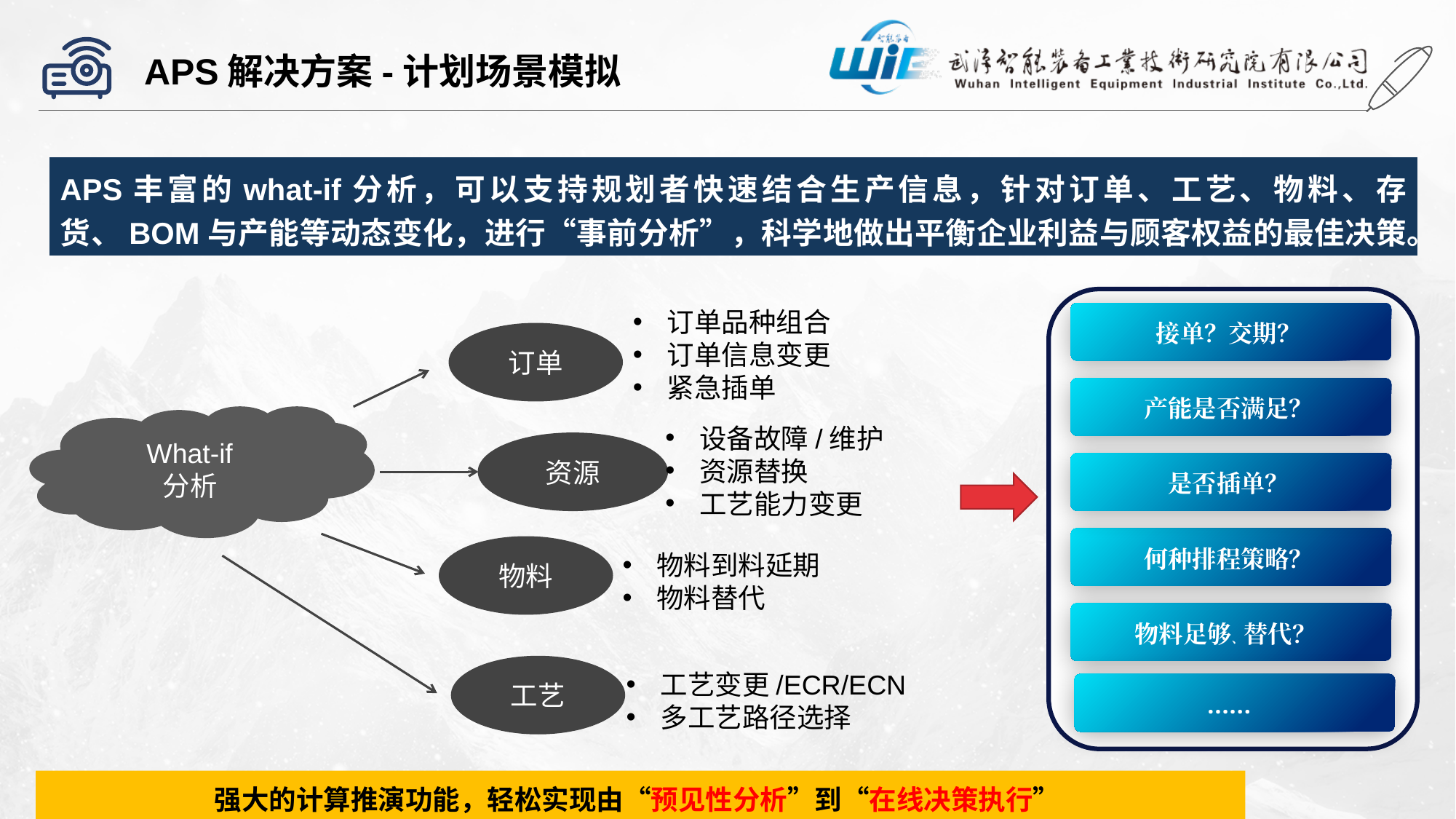

APS解决方案-计划场景模拟
APS丰富的what-if分析，可以支持规划者快速结合生产信息，针对订单、工艺、物料、存货、BOM与产能等动态变化，进行“事前分析”，科学地做出平衡企业利益与顾客权益的最佳决策。

接单？交期？

订单品种组合
订单信息变更
紧急插单
订单

产能是否满足？
What-if
分析
设备故障/维护
资源替换
工艺能力变更

是否插单？
资源

何种排程策略？
物料
物料到料延期
物料替代

物料足够、替代？

……
工艺
工艺变更/ECR/ECN
多工艺路径选择
强大的计算推演功能，轻松实现由“预见性分析”到“在线决策执行”